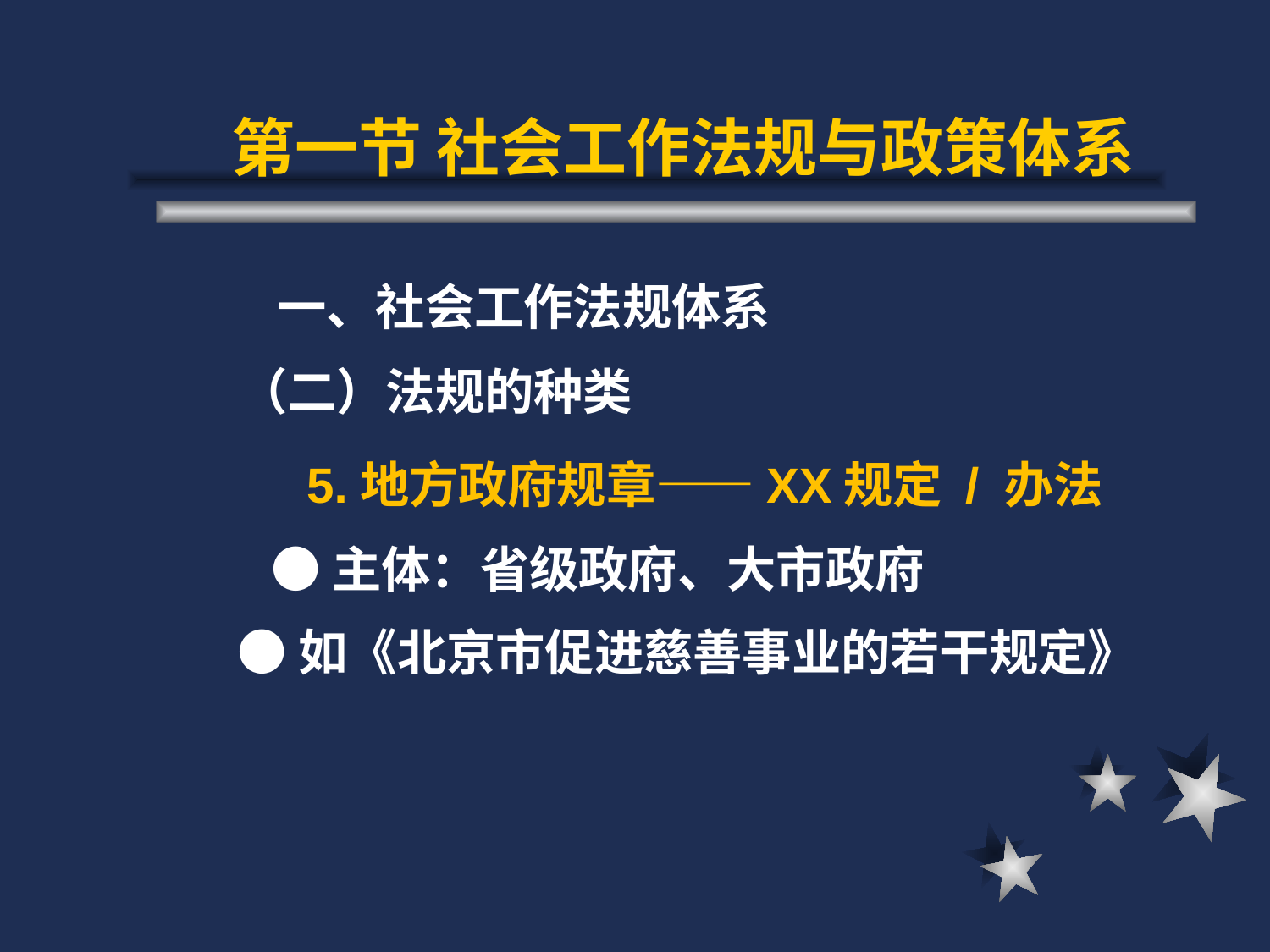

# 第一节 社会工作法规与政策体系
      一、社会工作法规体系
   （二）法规的种类
        5.地方政府规章——XX规定 / 办法
       ●主体：省级政府、大市政府
    ●如《北京市促进慈善事业的若干规定》

12